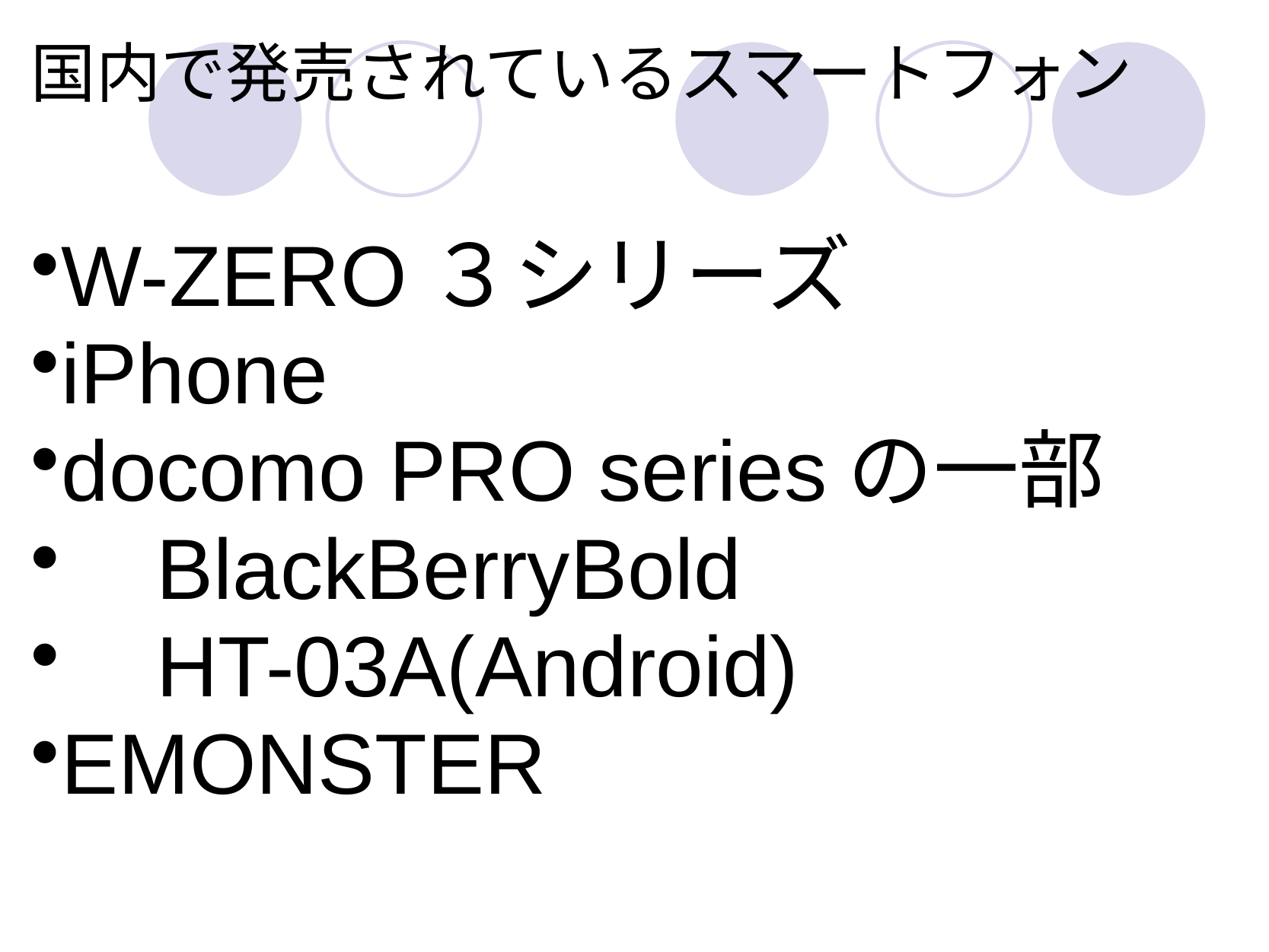

# 国内で発売されているスマートフォン
W-ZERO３シリーズ
iPhone
docomo PRO seriesの一部
    BlackBerryBold
    HT-03A(Android)
EMONSTER